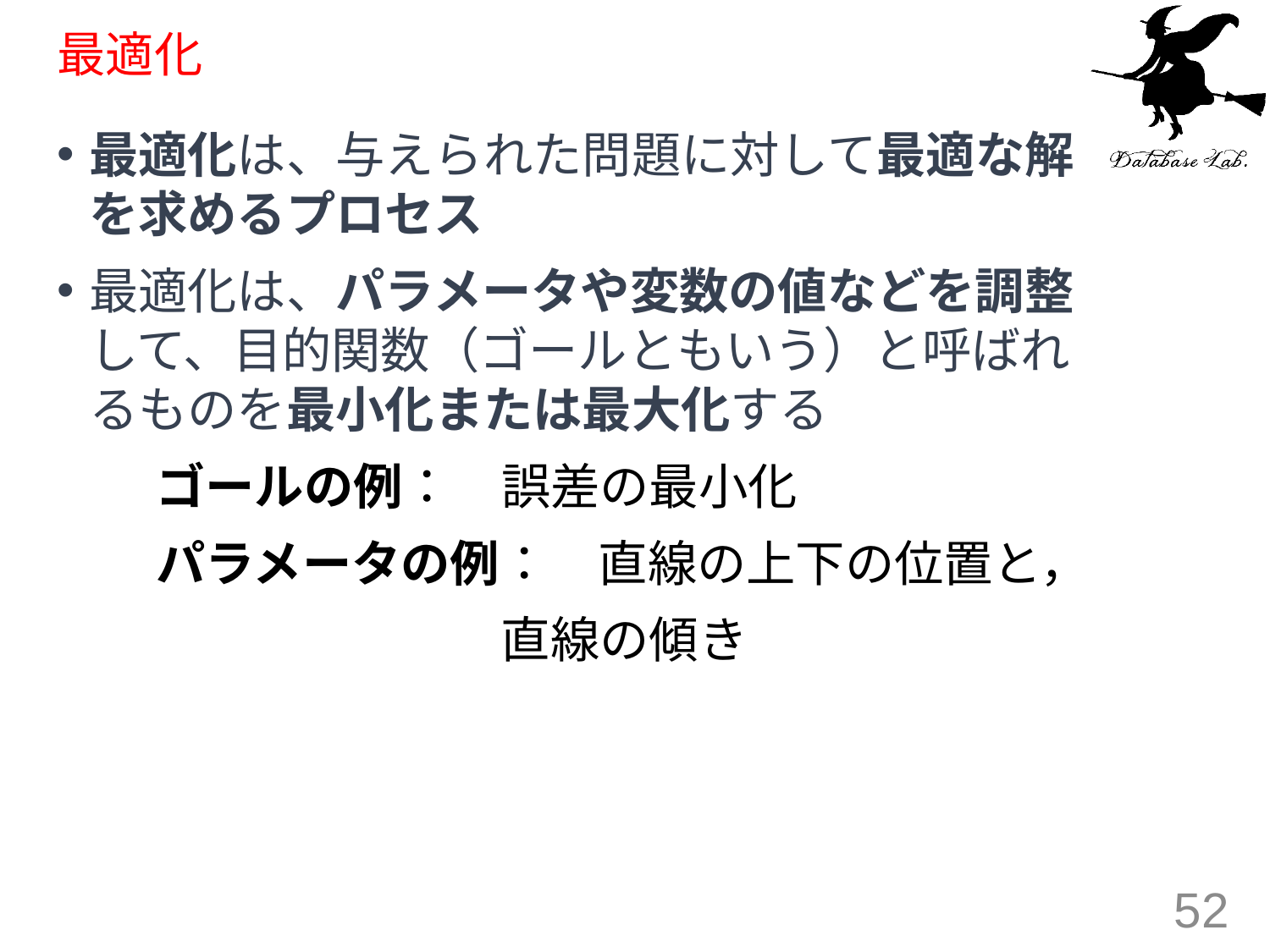

# 最適化
最適化は、与えられた問題に対して最適な解を求めるプロセス
最適化は、パラメータや変数の値などを調整して、目的関数（ゴールともいう）と呼ばれるものを最小化または最大化する
　　ゴールの例：　誤差の最小化
　　パラメータの例：　直線の上下の位置と，
　　　　　　　　　直線の傾き

52